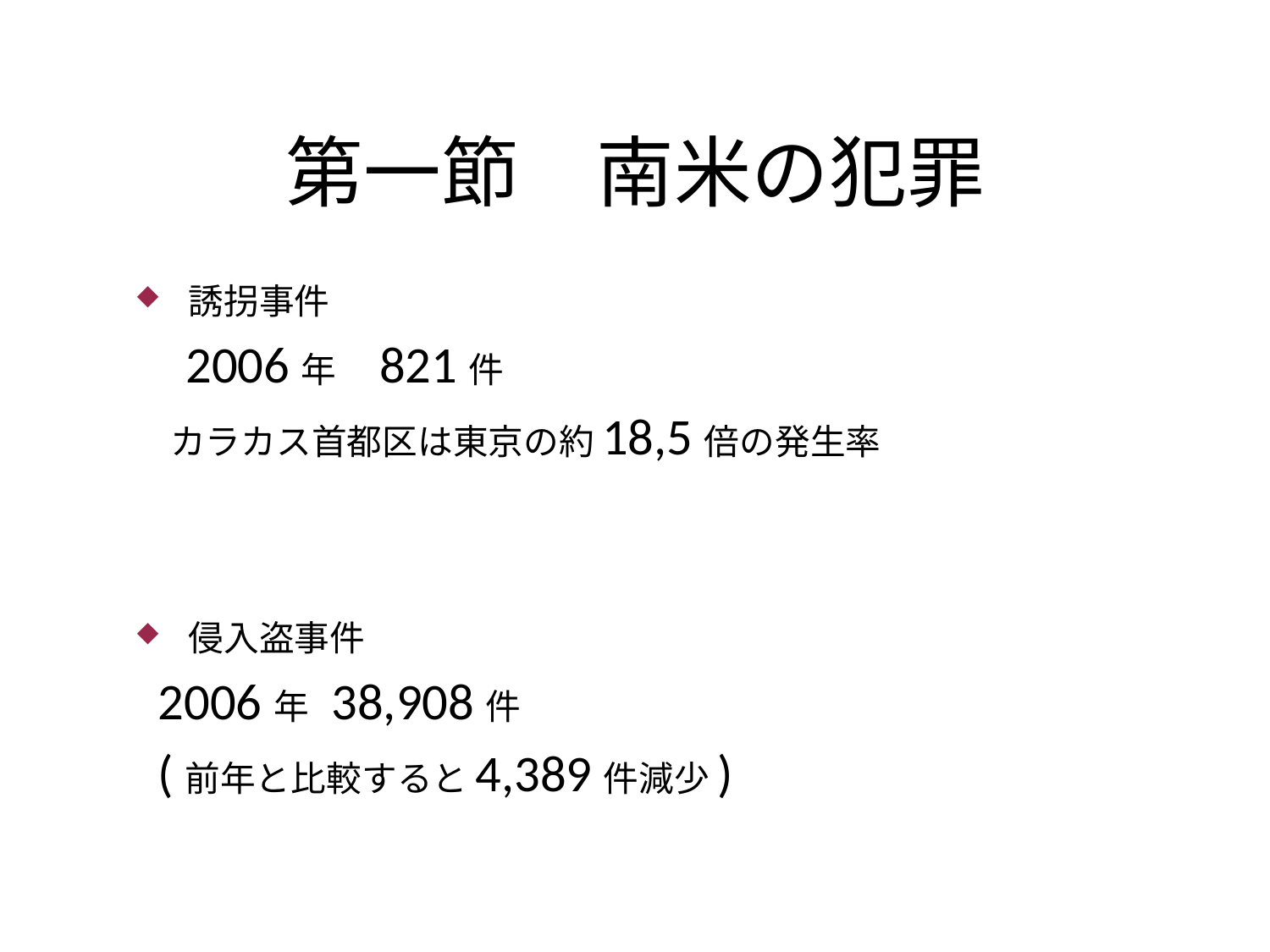

# 第一節　南米の犯罪
誘拐事件
　 2006年　821件
　カラカス首都区は東京の約18,5倍の発生率

侵入盗事件
  2006年 38,908件
  (前年と比較すると4,389件減少)